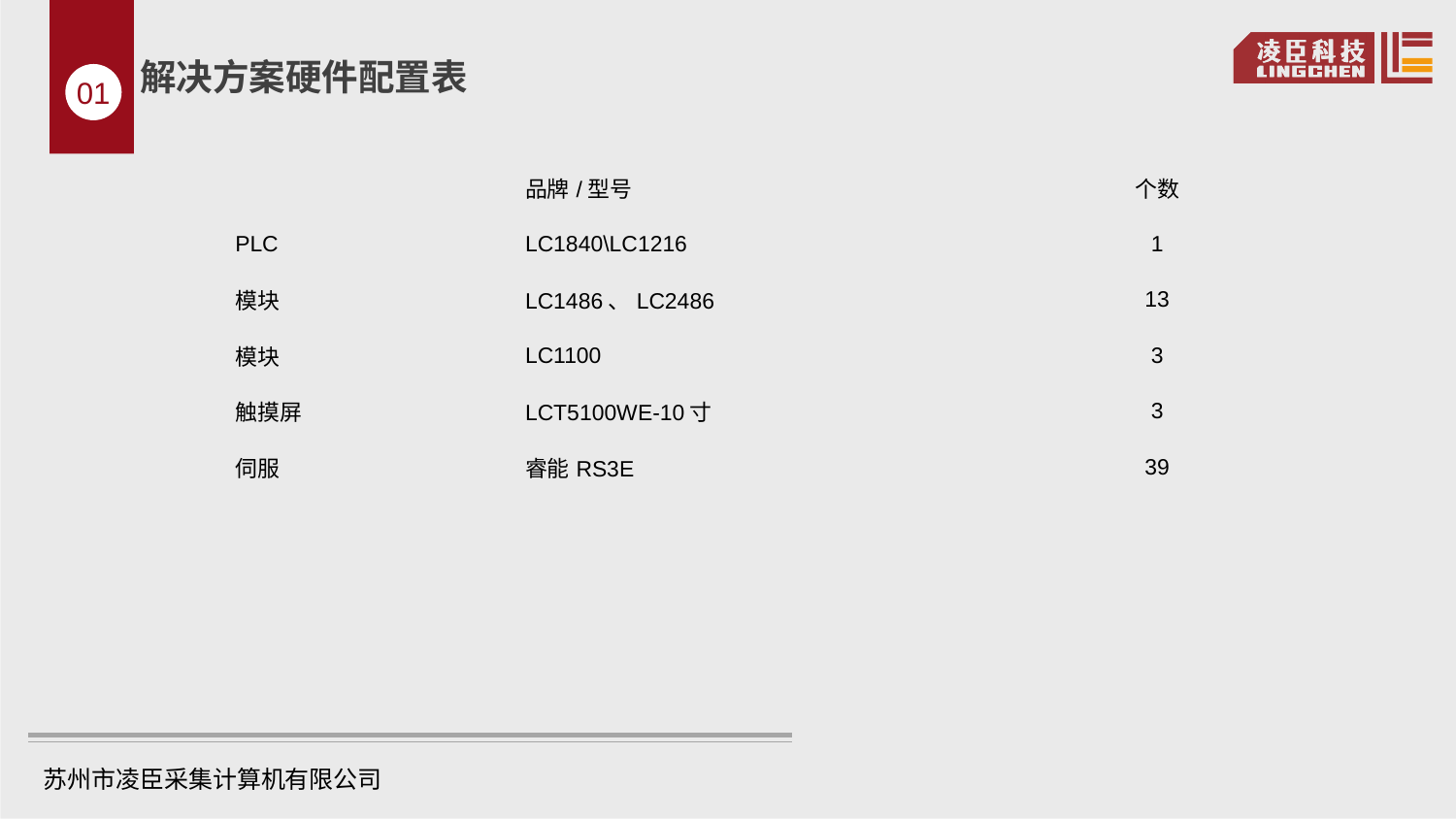

解决方案硬件配置表

01
|  | 品牌/型号 | 个数 |
| --- | --- | --- |
| PLC | LC1840\LC1216 | 1 |
| 模块 | LC1486、LC2486 | 13 |
| 模块 | LC1100 | 3 |
| 触摸屏 | LCT5100WE-10寸 | 3 |
| 伺服 | 睿能RS3E | 39 |